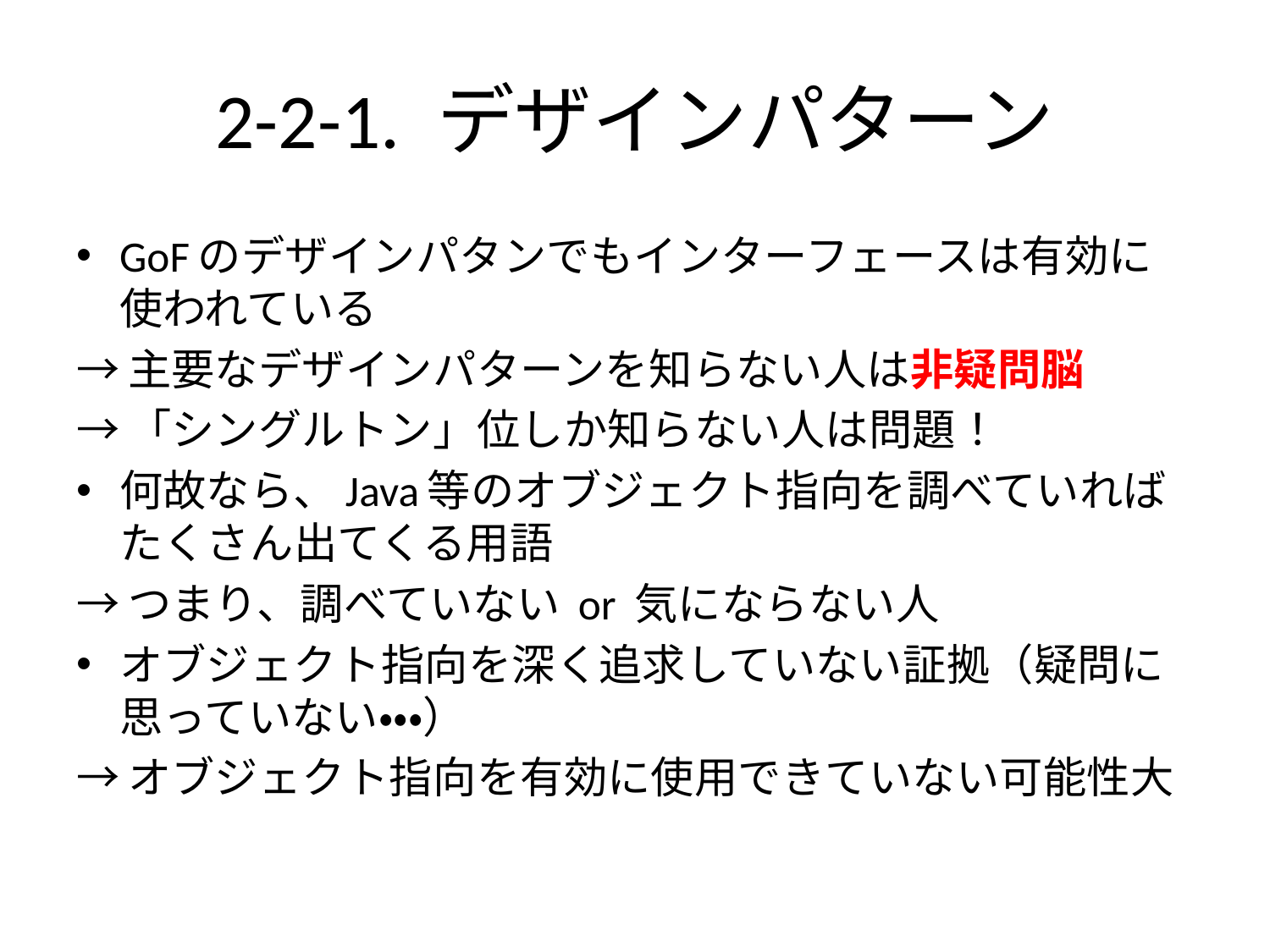

# 2-2-1. デザインパターン
GoFのデザインパタンでもインターフェースは有効に使われている
→主要なデザインパターンを知らない人は非疑問脳
→「シングルトン」位しか知らない人は問題！
何故なら、Java等のオブジェクト指向を調べていればたくさん出てくる用語
→つまり、調べていない or 気にならない人
オブジェクト指向を深く追求していない証拠（疑問に思っていない・・・）
→オブジェクト指向を有効に使用できていない可能性大